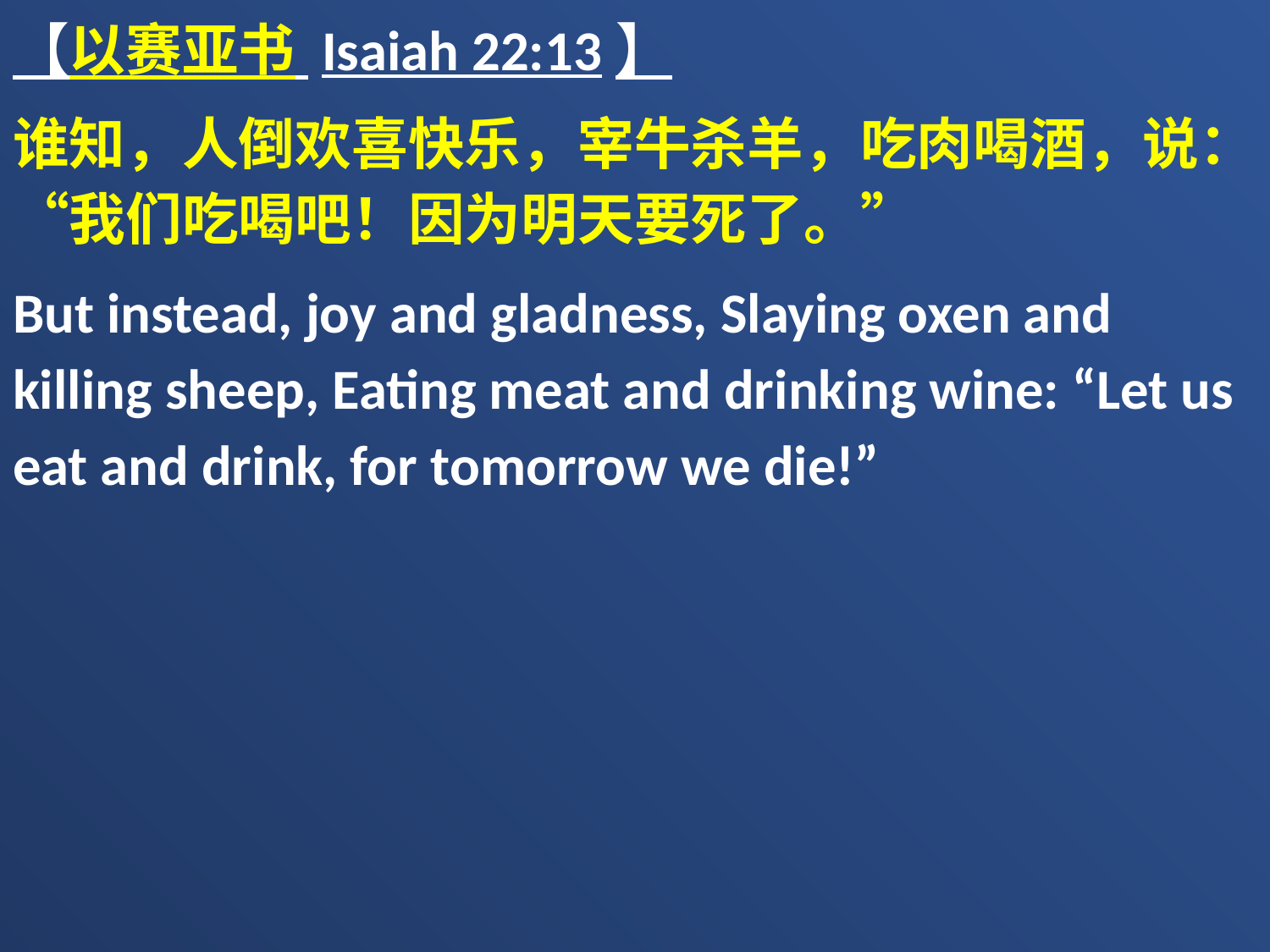

【以赛亚书 Isaiah 22:13】
谁知，人倒欢喜快乐，宰牛杀羊，吃肉喝酒，说：“我们吃喝吧！因为明天要死了。”
But instead, joy and gladness, Slaying oxen and killing sheep, Eating meat and drinking wine: “Let us eat and drink, for tomorrow we die!”